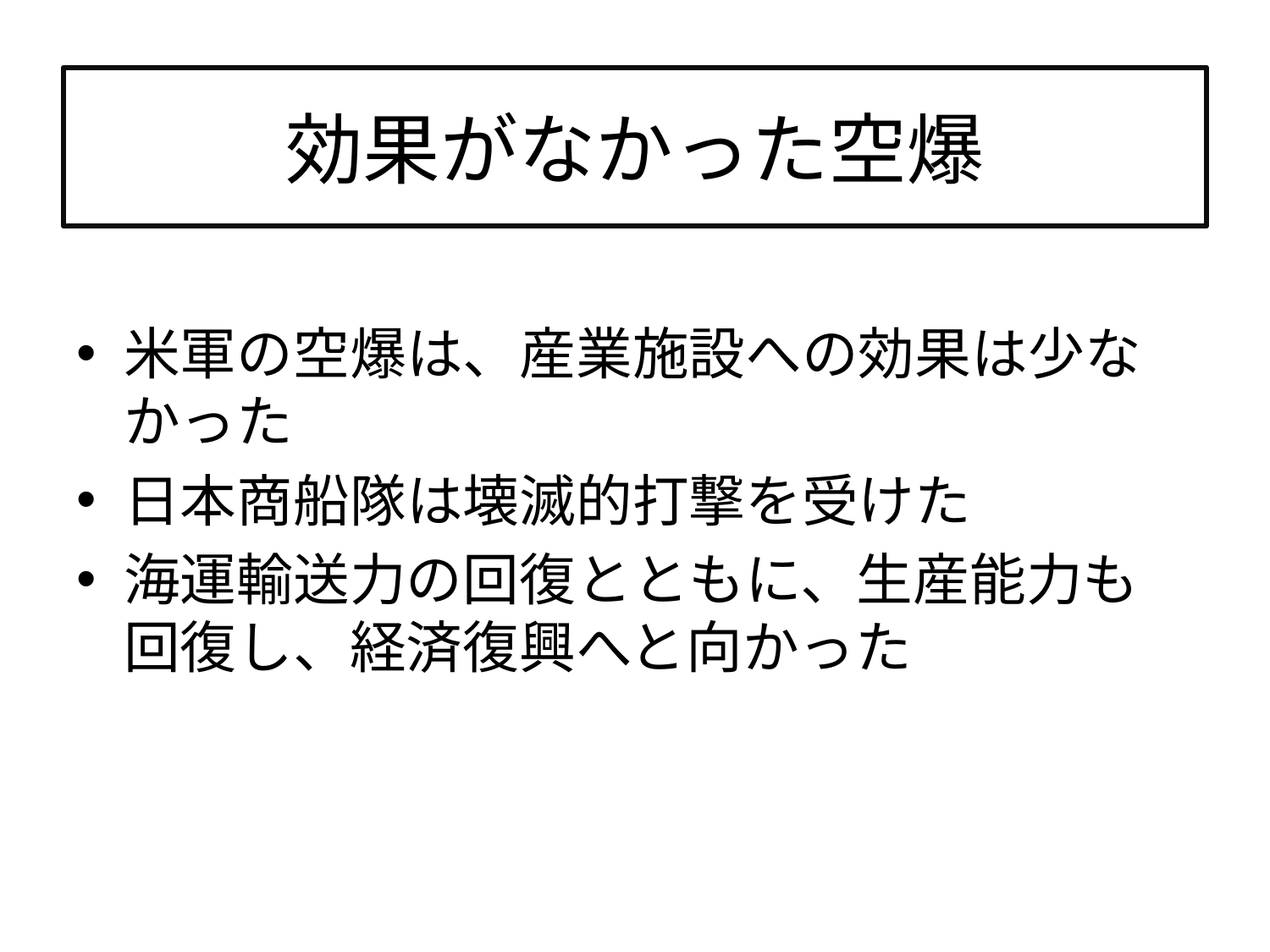

# 効果がなかった空爆
米軍の空爆は、産業施設への効果は少なかった
日本商船隊は壊滅的打撃を受けた
海運輸送力の回復とともに、生産能力も回復し、経済復興へと向かった